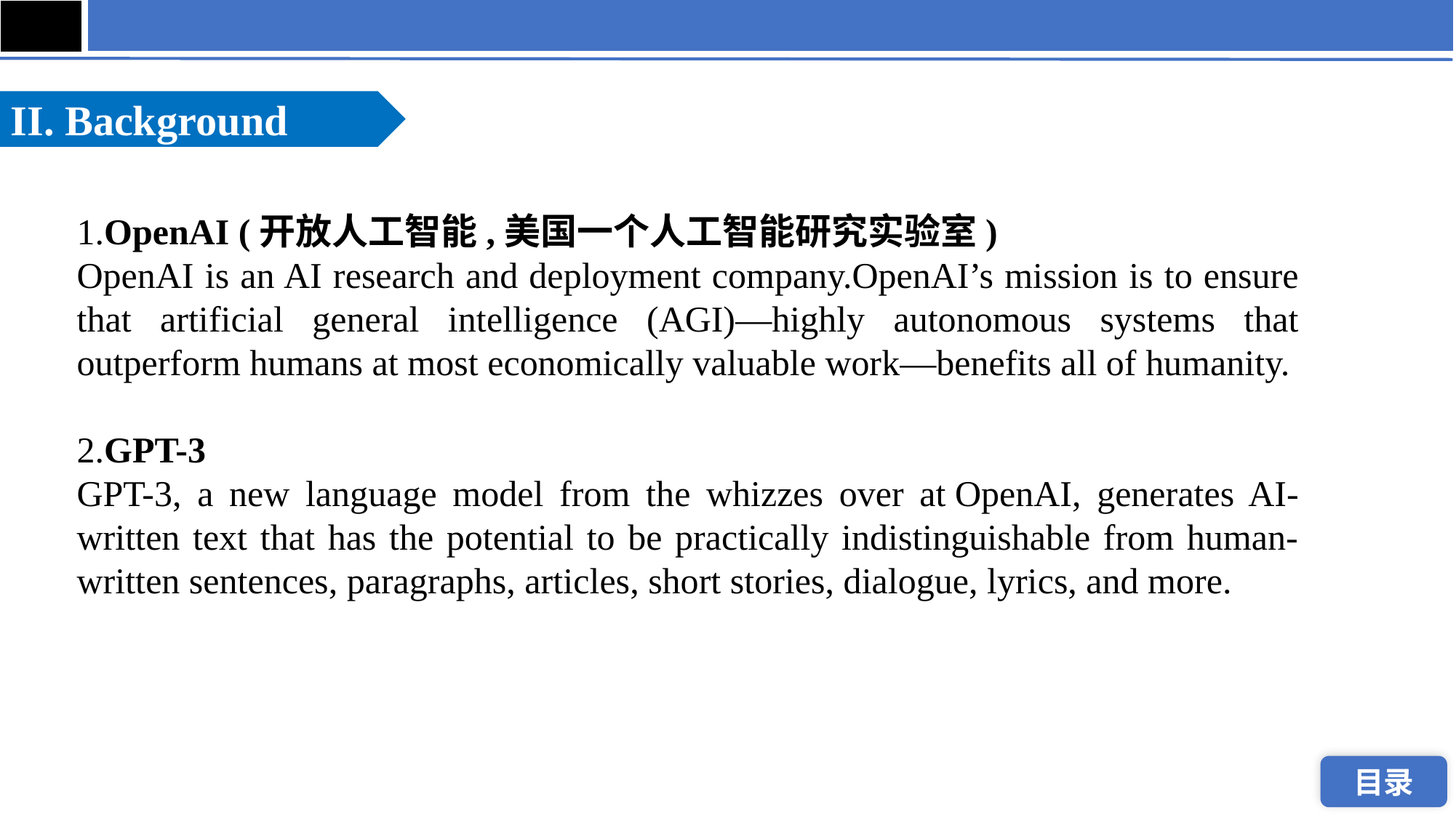

II. Background
1.OpenAI (开放人工智能,美国一个人工智能研究实验室)
OpenAI is an AI research and deployment company.OpenAI’s mission is to ensure that artificial general intelligence (AGI)—highly autonomous systems that outperform humans at most economically valuable work—benefits all of humanity.

2.GPT-3
GPT-3, a new language model from the whizzes over at OpenAI, generates AI-written text that has the potential to be practically indistinguishable from human-written sentences, paragraphs, articles, short stories, dialogue, lyrics, and more.